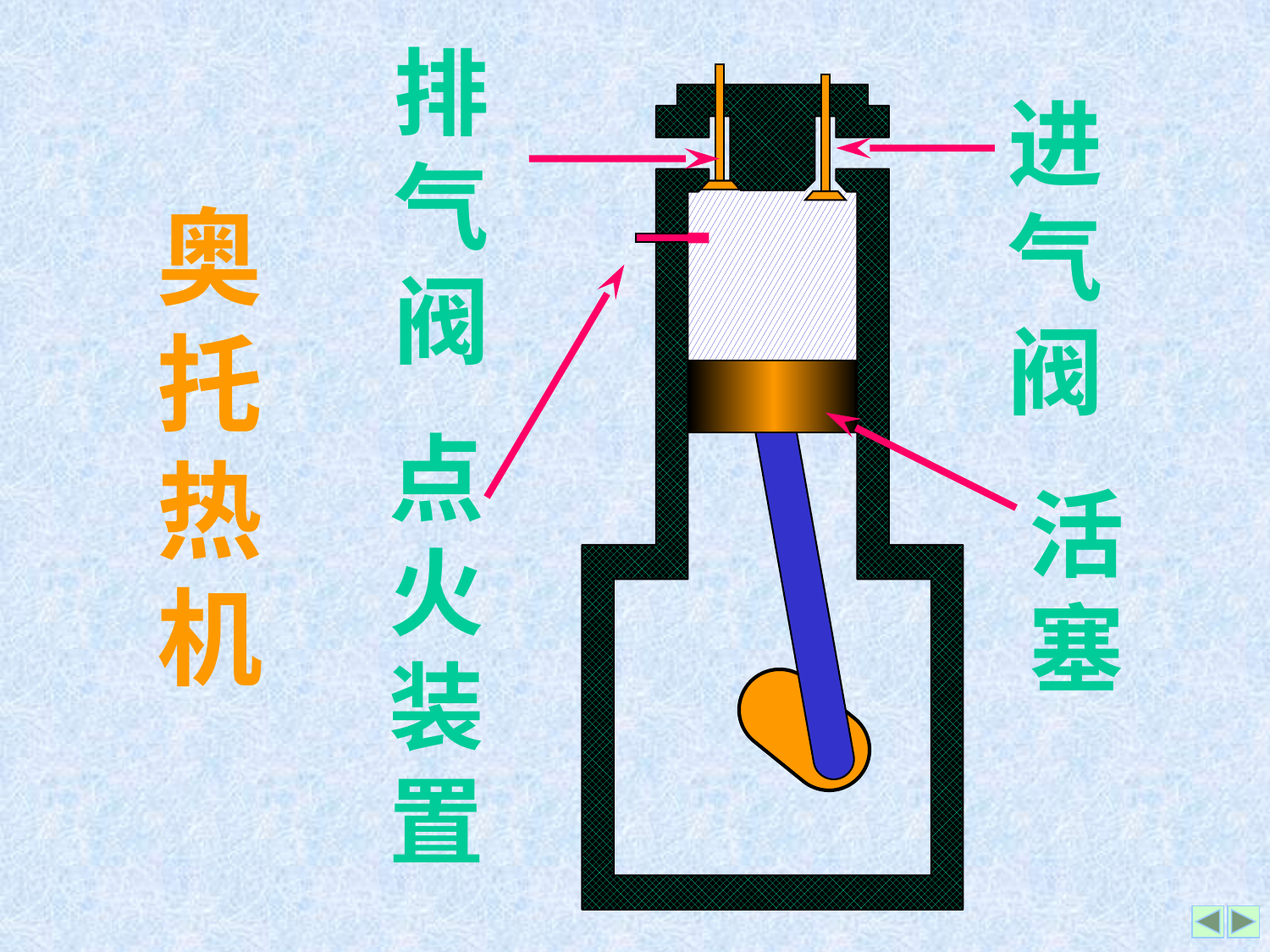

排
气
阀

进
气
阀

奥
托
热
机

点
火
装
置

活
塞